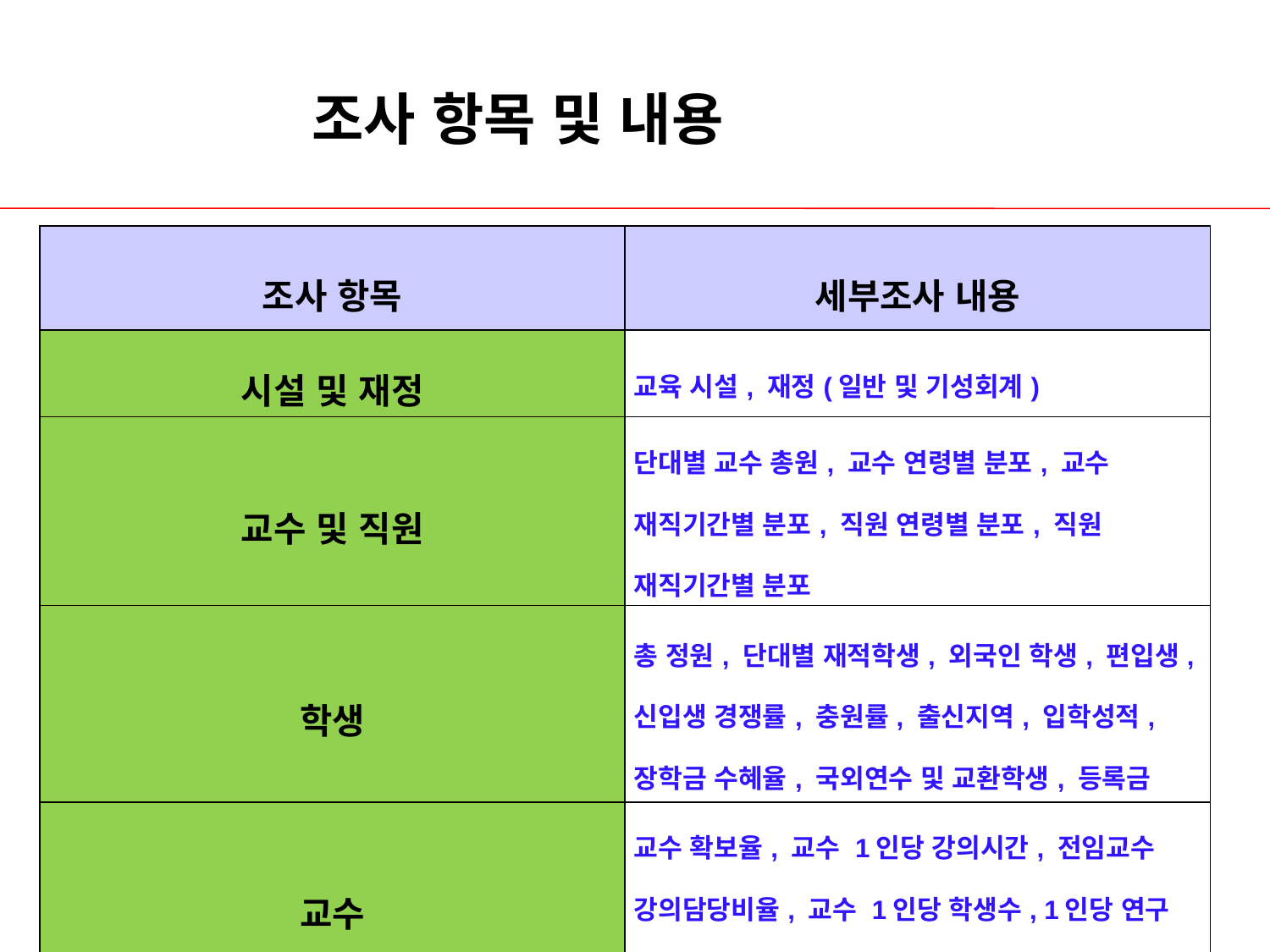

# 조사 항목 및 내용
| 조사 항목 | 세부조사 내용 |
| --- | --- |
| 시설 및 재정 | 교육 시설, 재정(일반 및 기성회계) |
| 교수 및 직원 | 단대별 교수 총원, 교수 연령별 분포, 교수 재직기간별 분포, 직원 연령별 분포, 직원 재직기간별 분포 |
| 학생 | 총 정원, 단대별 재적학생, 외국인 학생, 편입생, 신입생 경쟁률, 충원률, 출신지역, 입학성적, 장학금 수혜율, 국외연수 및 교환학생, 등록금 |
| 교수 | 교수 확보율, 교수 1인당 강의시간, 전임교수 강의담당비율, 교수 1인당 학생수, 1인당 연구비, 논문실적, 해외파견 |